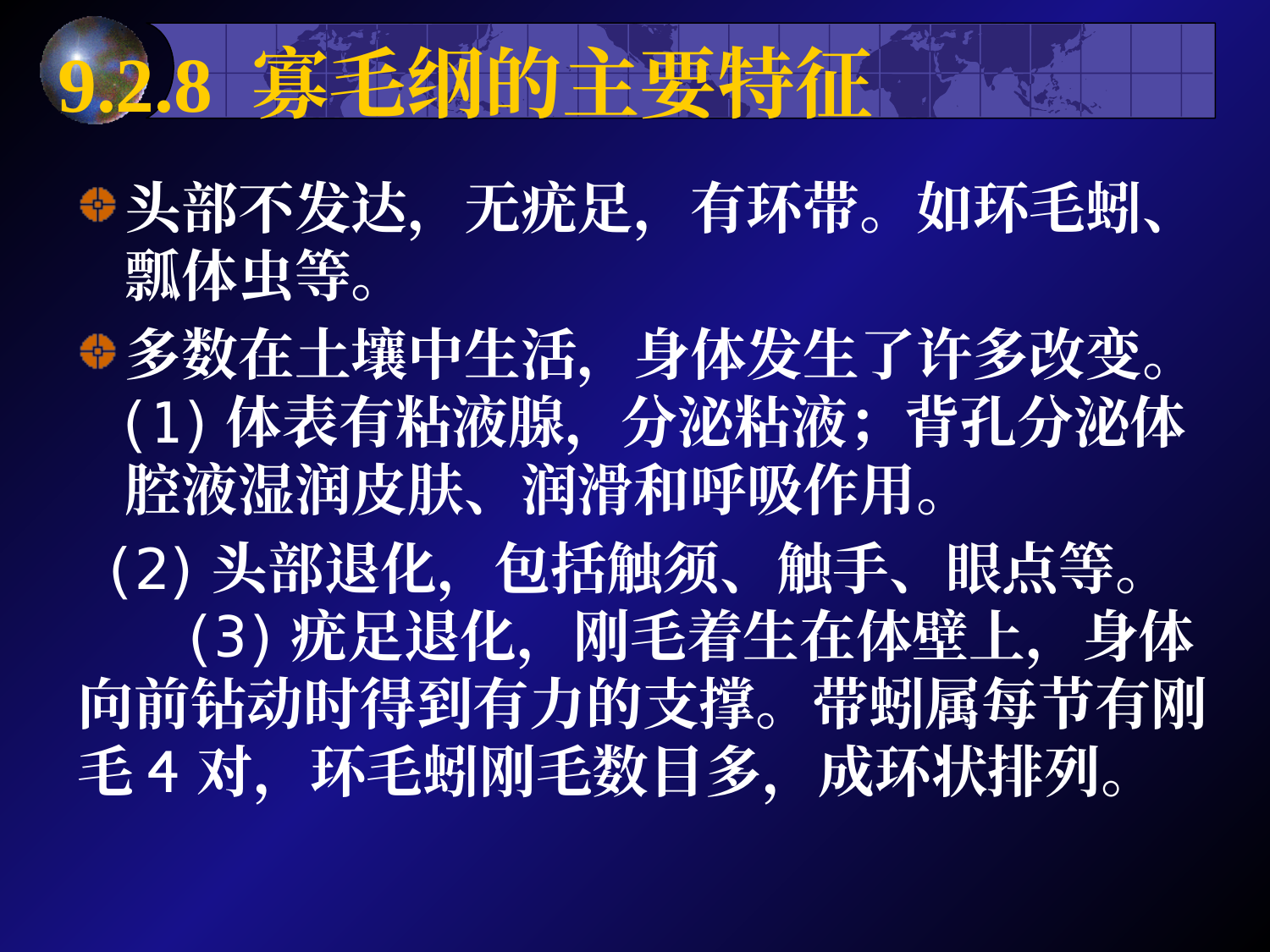

# 9.2.8 寡毛纲的主要特征
头部不发达，无疣足，有环带。如环毛蚓、瓢体虫等。
多数在土壤中生活，身体发生了许多改变。(1)体表有粘液腺，分泌粘液；背孔分泌体腔液湿润皮肤、润滑和呼吸作用。
  (2)头部退化，包括触须、触手、眼点等。            (3)疣足退化，刚毛着生在体壁上，身体向前钻动时得到有力的支撑。带蚓属每节有刚毛4对，环毛蚓刚毛数目多，成环状排列。